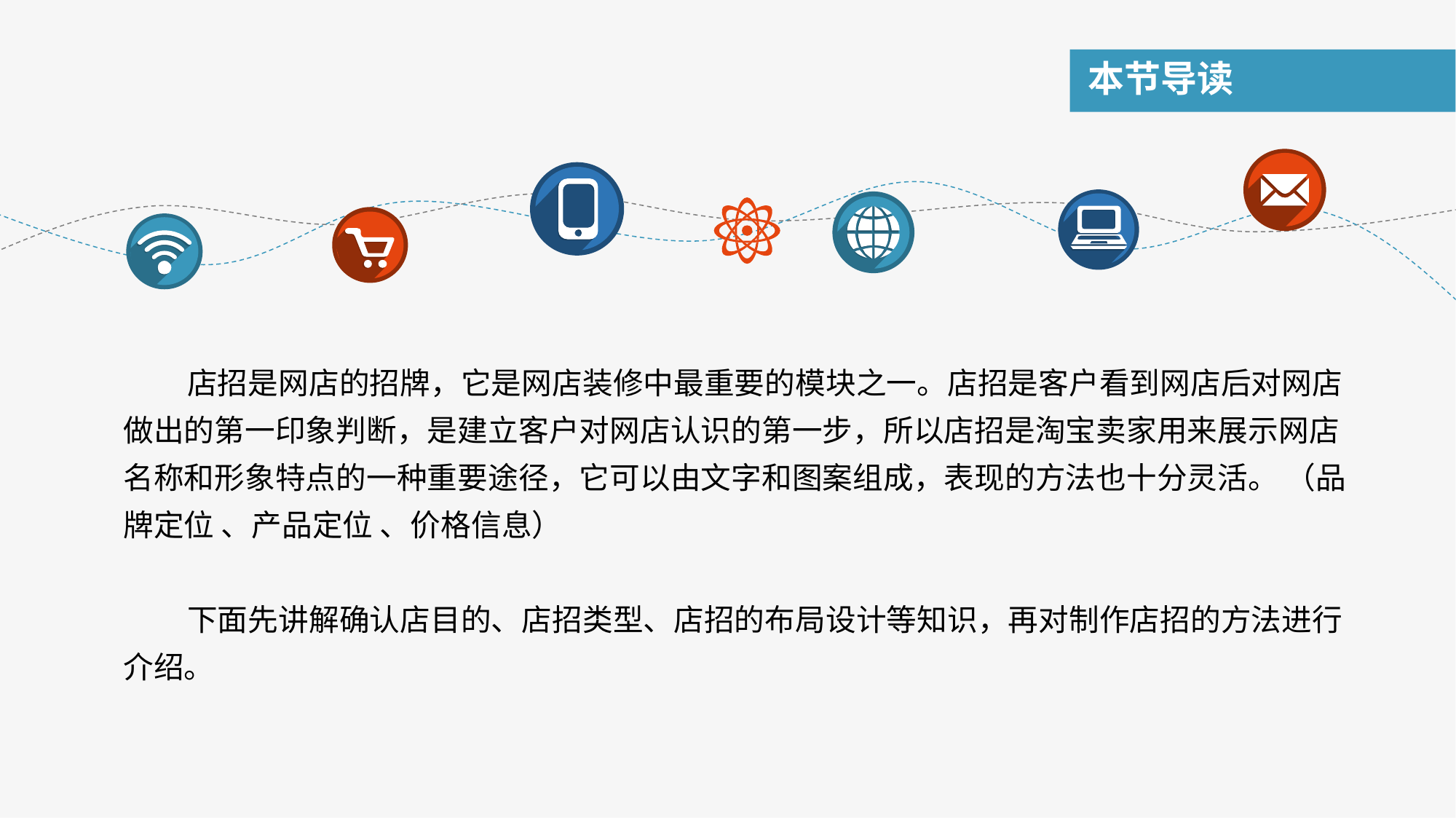

本节导读

店招是网店的招牌，它是网店装修中最重要的模块之一。店招是客户看到网店后对网店做出的第一印象判断，是建立客户对网店认识的第一步，所以店招是淘宝卖家用来展示网店名称和形象特点的一种重要途径，它可以由文字和图案组成，表现的方法也十分灵活。 （品牌定位 、产品定位 、价格信息）

下面先讲解确认店目的、店招类型、店招的布局设计等知识，再对制作店招的方法进行介绍。